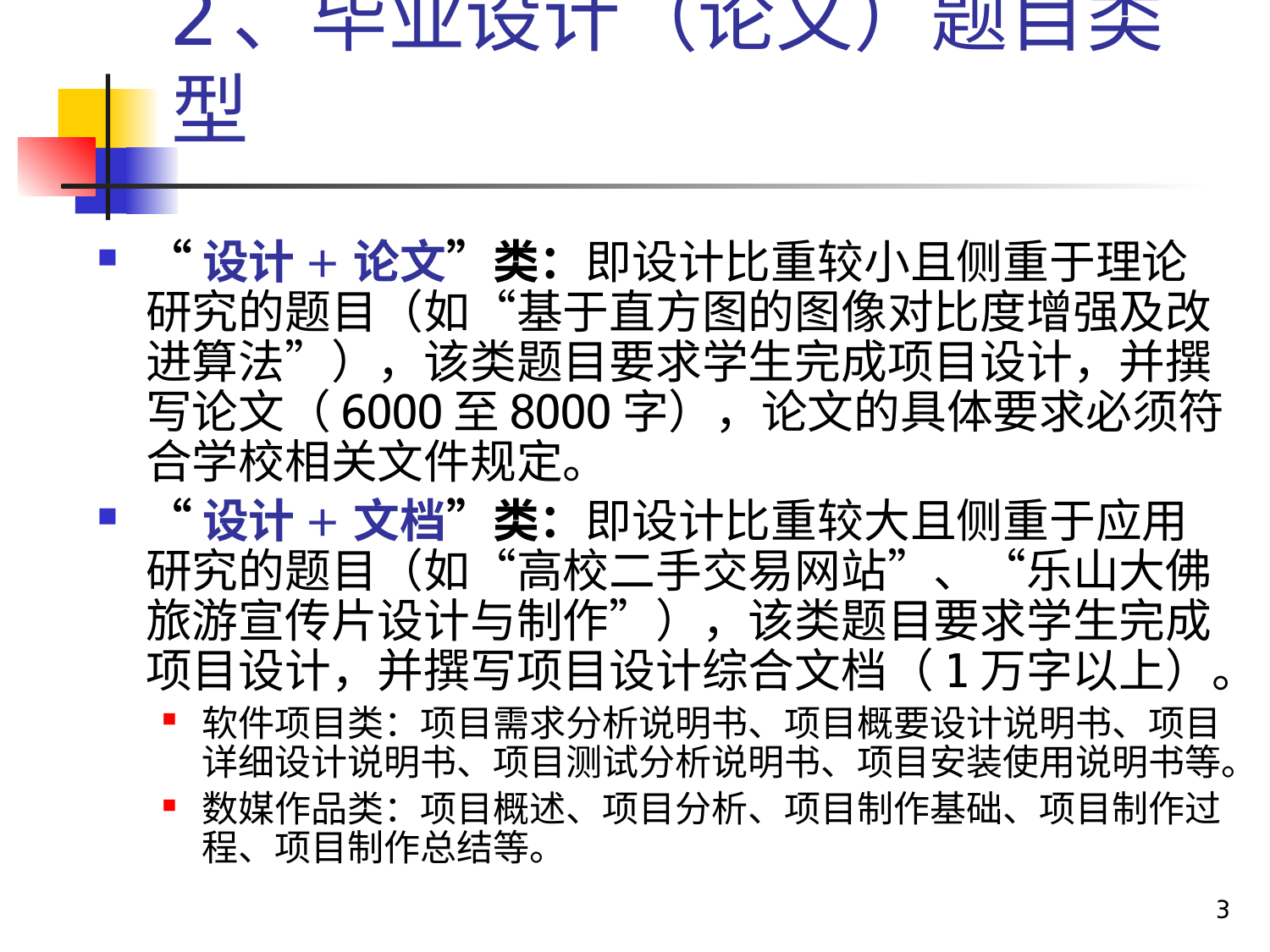

# 2、毕业设计（论文）题目类型
“设计+论文”类：即设计比重较小且侧重于理论研究的题目（如“基于直方图的图像对比度增强及改进算法”），该类题目要求学生完成项目设计，并撰写论文（6000至8000字），论文的具体要求必须符合学校相关文件规定。
“设计+文档”类：即设计比重较大且侧重于应用研究的题目（如“高校二手交易网站”、“乐山大佛旅游宣传片设计与制作”），该类题目要求学生完成项目设计，并撰写项目设计综合文档（1万字以上）。
软件项目类：项目需求分析说明书、项目概要设计说明书、项目详细设计说明书、项目测试分析说明书、项目安装使用说明书等。
数媒作品类：项目概述、项目分析、项目制作基础、项目制作过程、项目制作总结等。
3